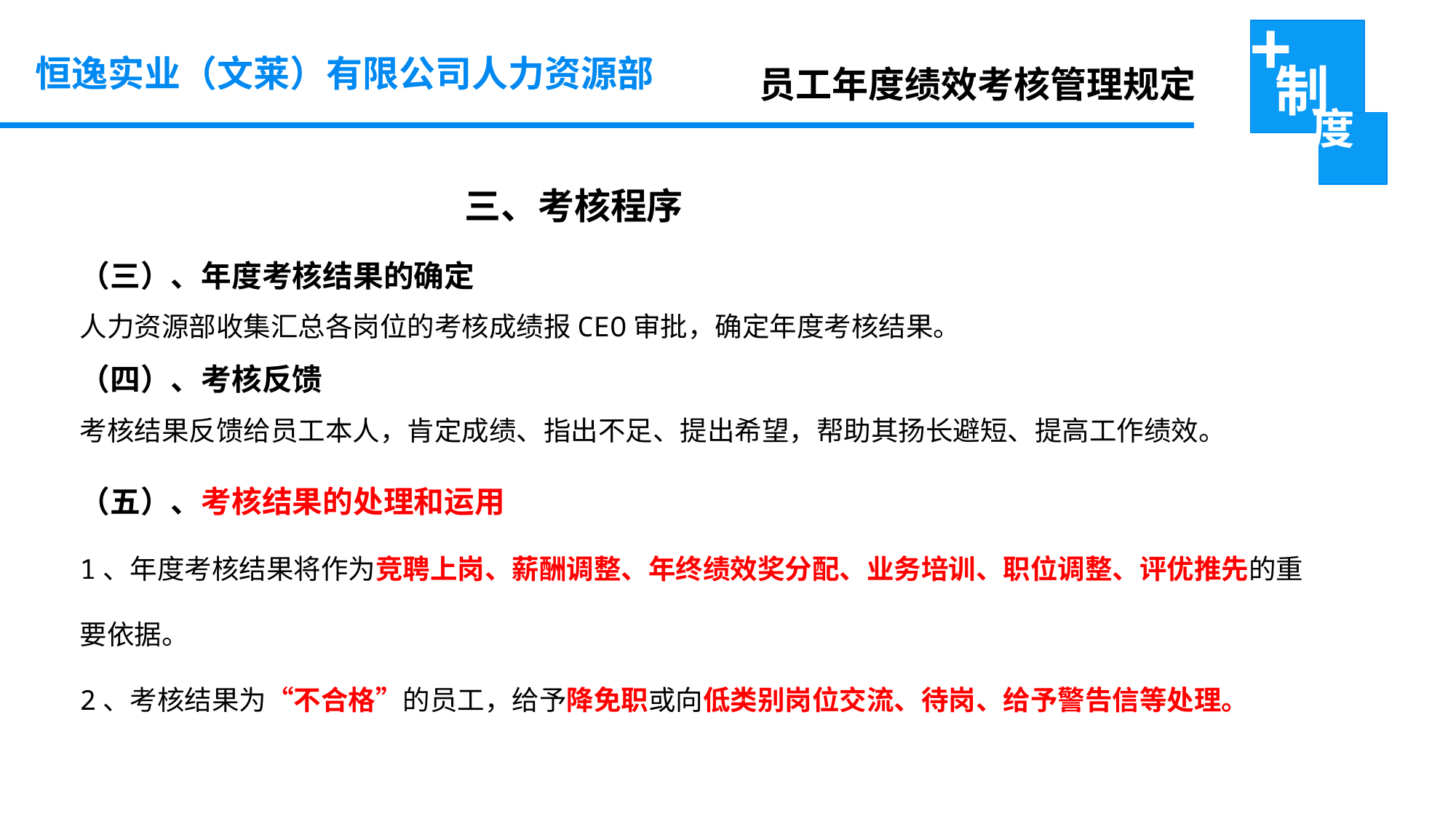

恒逸实业（文莱）有限公司人力资源部
员工年度绩效考核管理规定
 三、考核程序
（三）、年度考核结果的确定
人力资源部收集汇总各岗位的考核成绩报CEO审批，确定年度考核结果。
（四）、考核反馈
考核结果反馈给员工本人，肯定成绩、指出不足、提出希望，帮助其扬长避短、提高工作绩效。
（五）、考核结果的处理和运用
1、年度考核结果将作为竞聘上岗、薪酬调整、年终绩效奖分配、业务培训、职位调整、评优推先的重要依据。
2、考核结果为“不合格”的员工，给予降免职或向低类别岗位交流、待岗、给予警告信等处理。